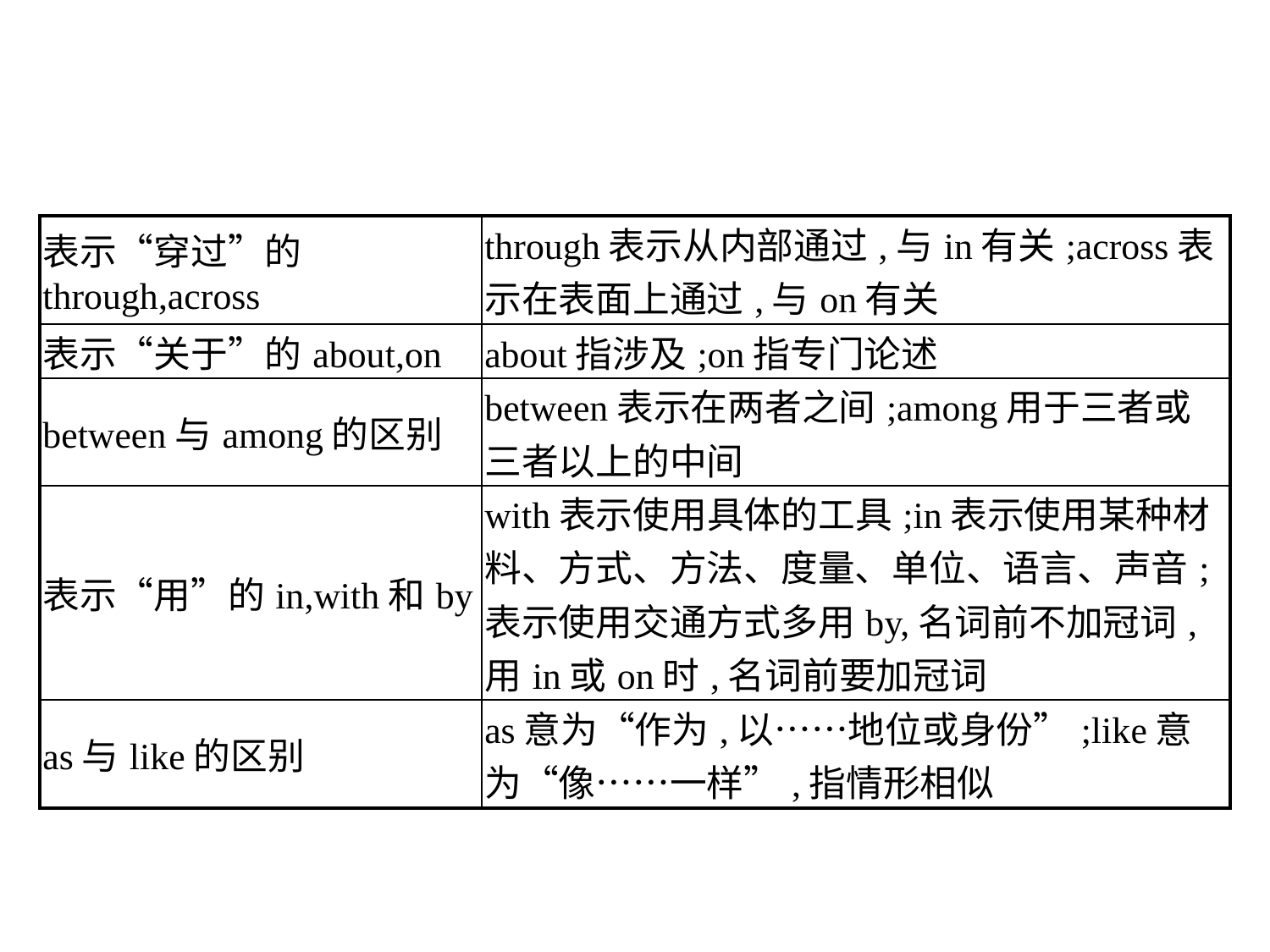

| 表示“穿过”的through,across | through表示从内部通过,与in有关;across表示在表面上通过,与on有关 |
| --- | --- |
| 表示“关于”的about,on | about指涉及;on指专门论述 |
| between与among的区别 | between表示在两者之间;among用于三者或三者以上的中间 |
| 表示“用”的in,with和by | with表示使用具体的工具;in表示使用某种材料、方式、方法、度量、单位、语言、声音;表示使用交通方式多用by,名词前不加冠词,用in或on时,名词前要加冠词 |
| as与like的区别 | as意为“作为,以……地位或身份”;like意为“像……一样”,指情形相似 |